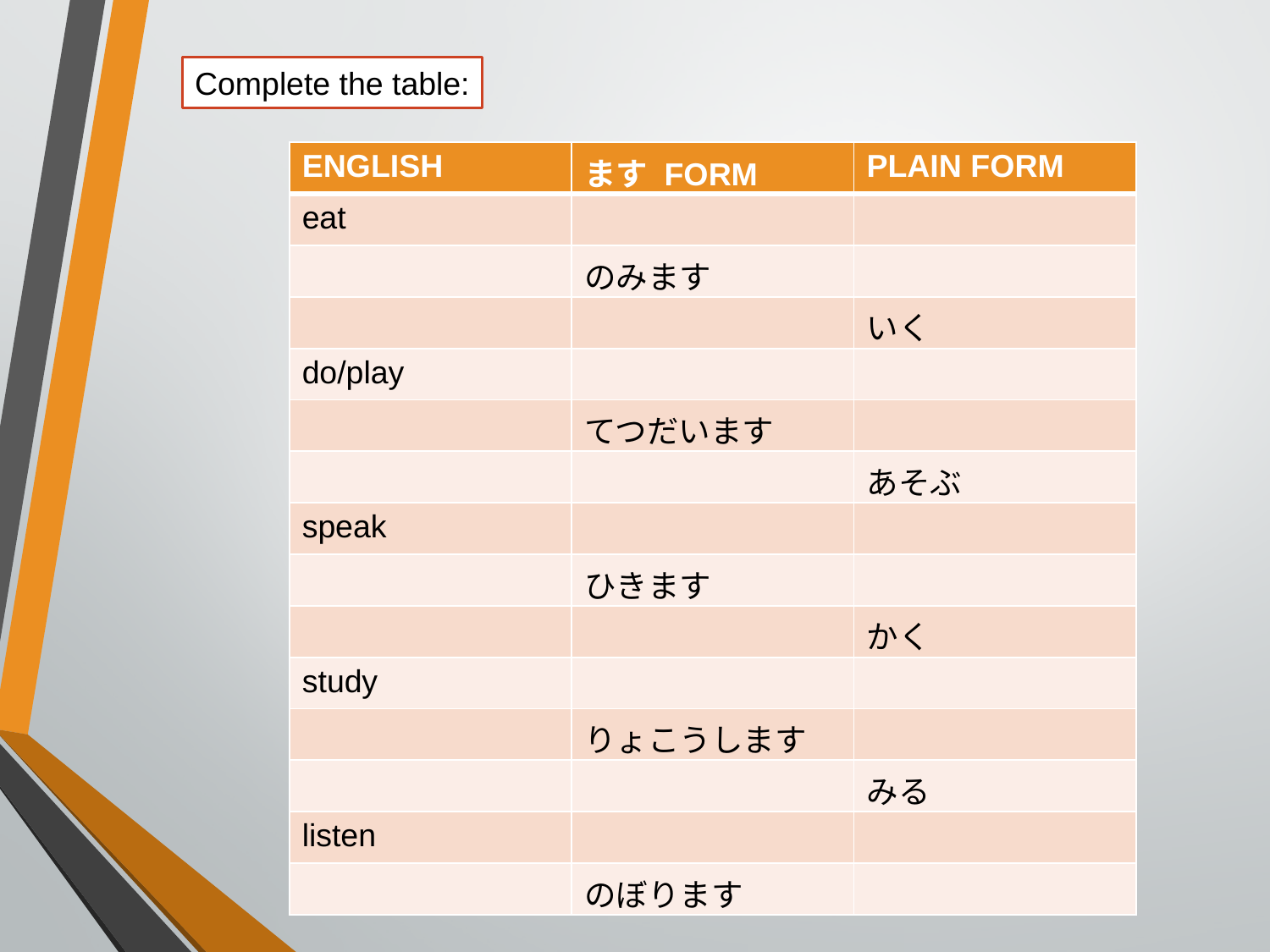

Complete the table:
| ENGLISH | ます FORM | PLAIN FORM |
| --- | --- | --- |
| eat |  |  |
|  | のみます |  |
|  |  | いく |
| do/play |  |  |
|  | てつだいます |  |
|  |  | あそぶ |
| speak |  |  |
|  | ひきます |  |
|  |  | かく |
| study |  |  |
|  | りょこうします |  |
|  |  | みる |
| listen |  |  |
|  | のぼります |  |